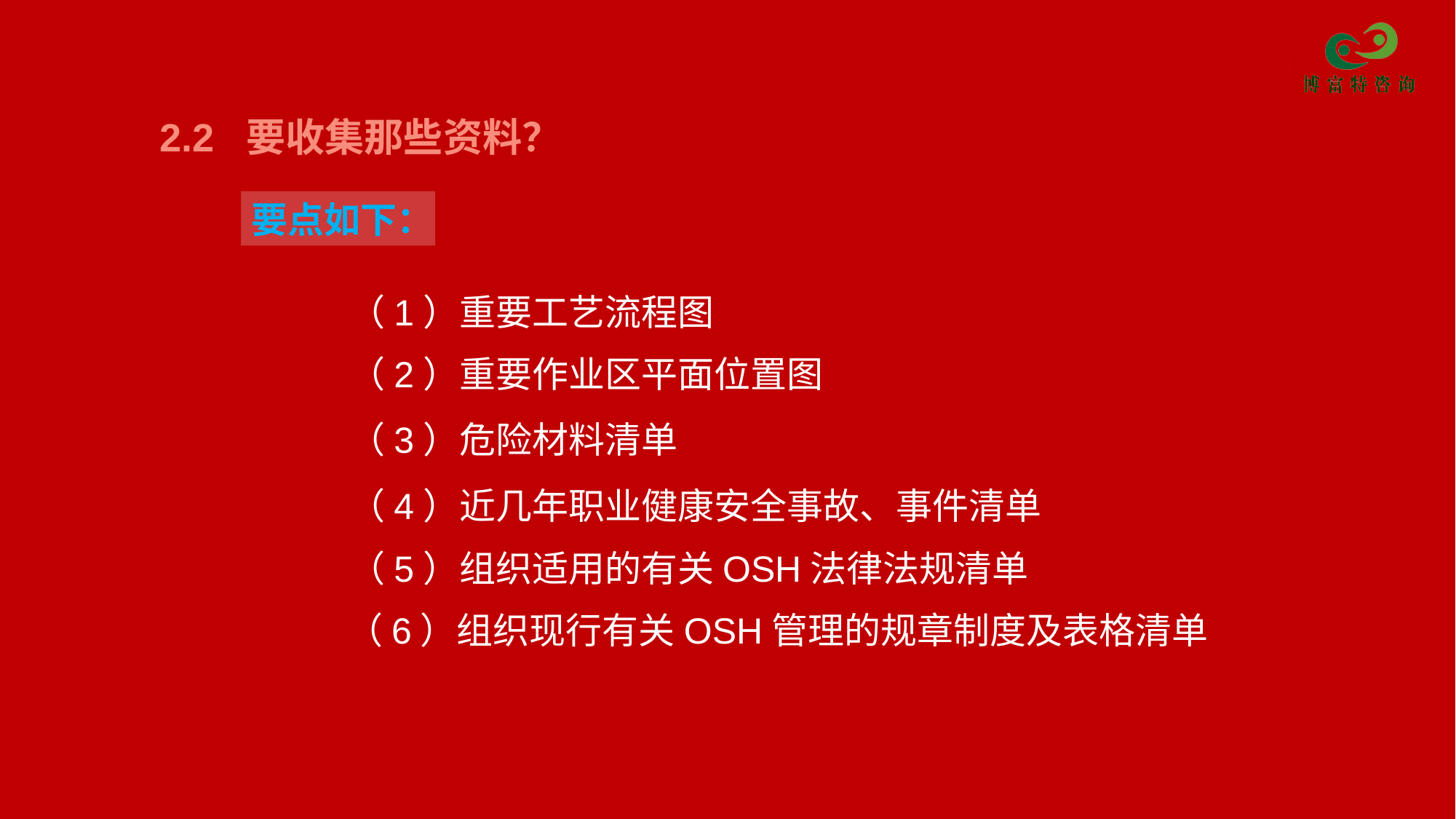

2.2  要收集那些资料？
要点如下：
（1）重要工艺流程图
（2）重要作业区平面位置图
（3）危险材料清单
（4）近几年职业健康安全事故、事件清单
（5）组织适用的有关OSH法律法规清单
（6）组织现行有关OSH管理的规章制度及表格清单